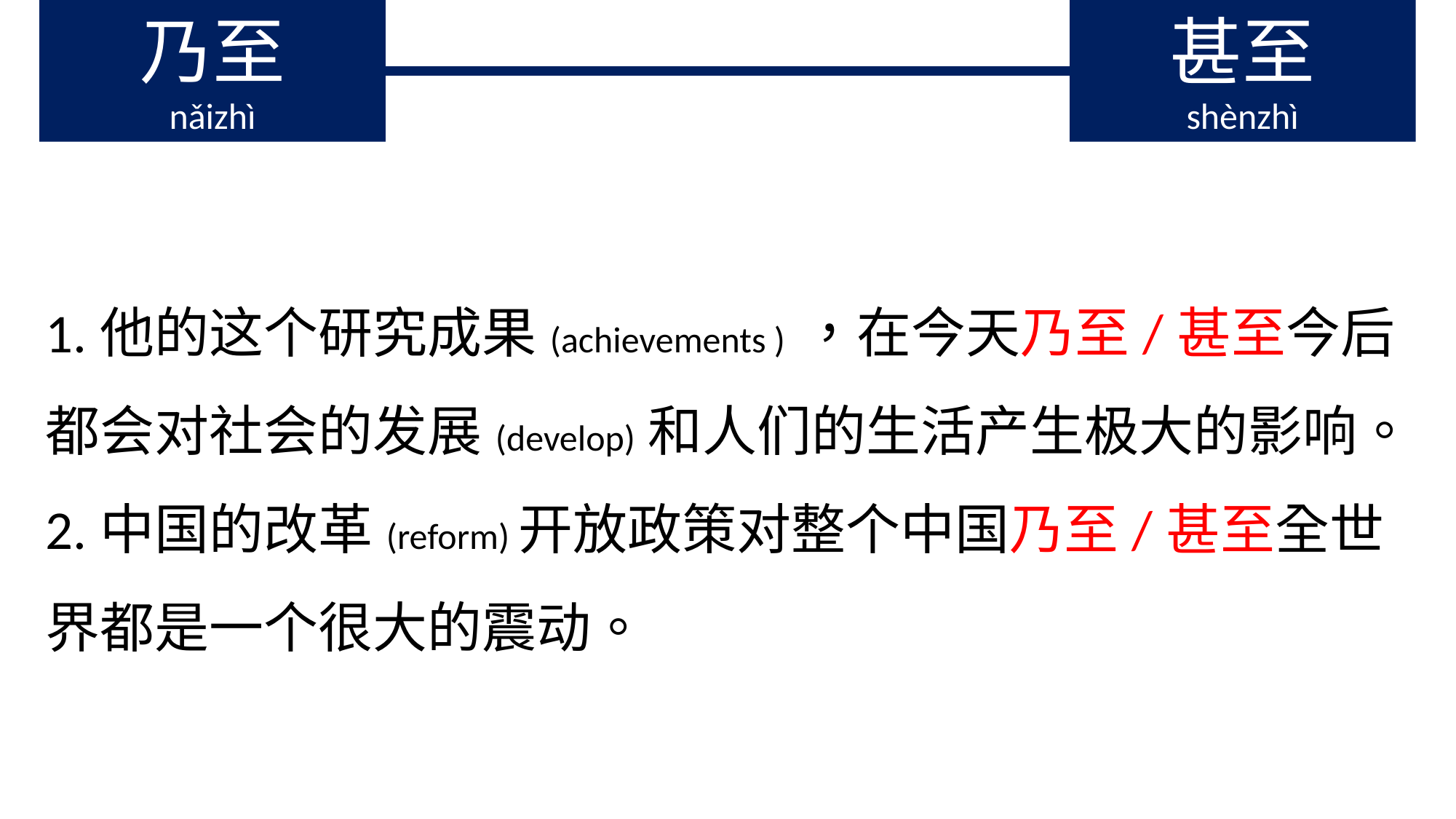

乃至
nǎizhì
甚至
shènzhì
1.他的这个研究成果(achievements ) ，在今天乃至/甚至今后都会对社会的发展(develop) 和人们的生活产生极大的影响。
2.中国的改革(reform)开放政策对整个中国乃至/甚至全世界都是一个很大的震动。